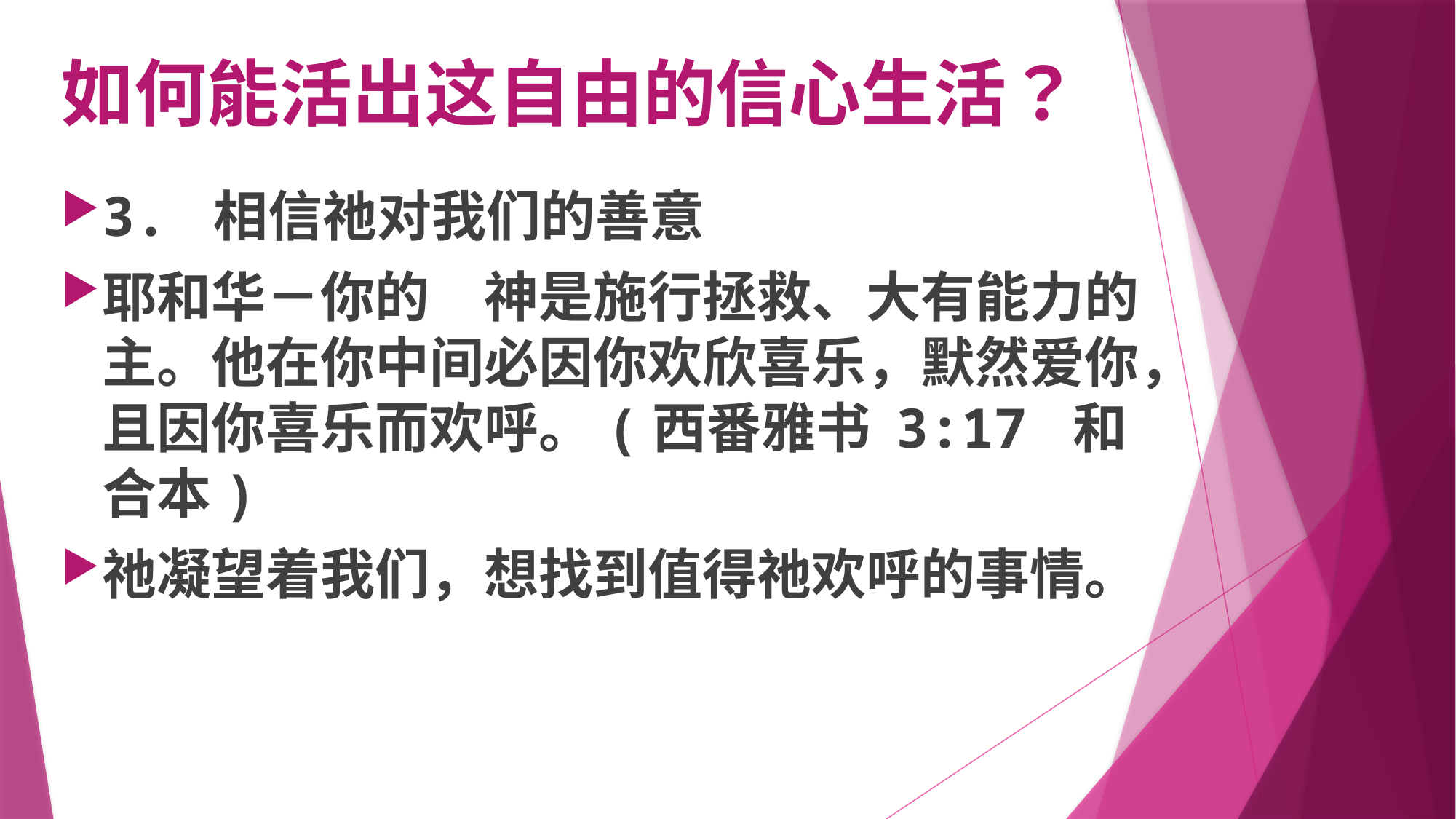

# 如何能活出这自由的信心生活？
3. 相信祂对我们的善意
耶和华－你的　神是施行拯救、大有能力的主。他在你中间必因你欢欣喜乐，默然爱你，且因你喜乐而欢呼。(西番雅书 3:17 和合本)
祂凝望着我们，想找到值得祂欢呼的事情。